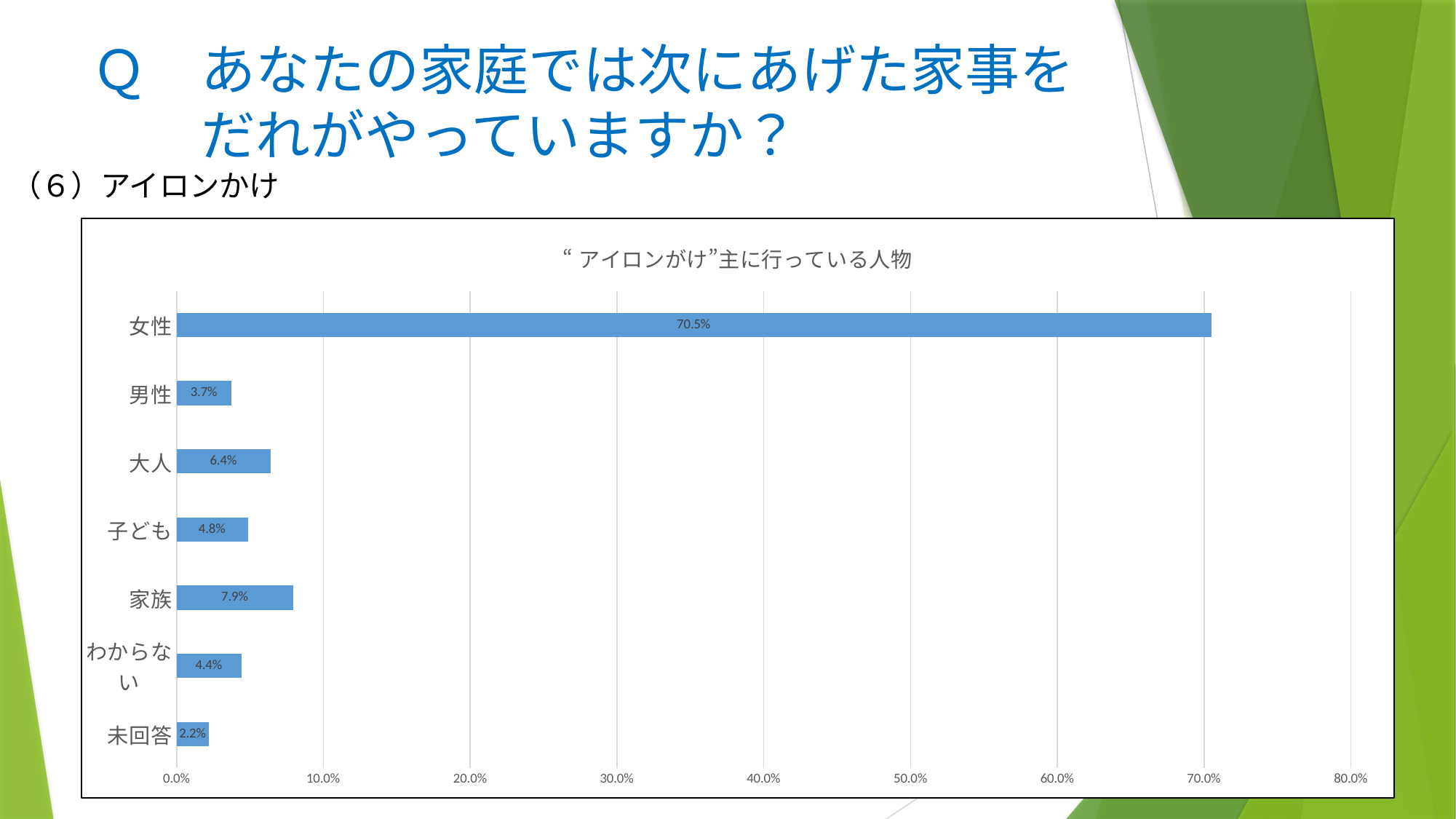

# Ｑ　あなたの家庭では次にあげた家事を 　　だれがやっていますか？
（６）アイロンかけ

### Chart: “アイロンがけ”主に行っている人物

| Category | 計 |
|---|---|
| 女性 | 0.7048458149779736 |
| 男性 | 0.037444933920704845 |
| 大人 | 0.06387665198237885 |
| 子ども | 0.048458149779735685 |
| 家族 | 0.07929515418502203 |
| わからない | 0.04405286343612335 |
| 未回答 | 0.022026431718061675 |